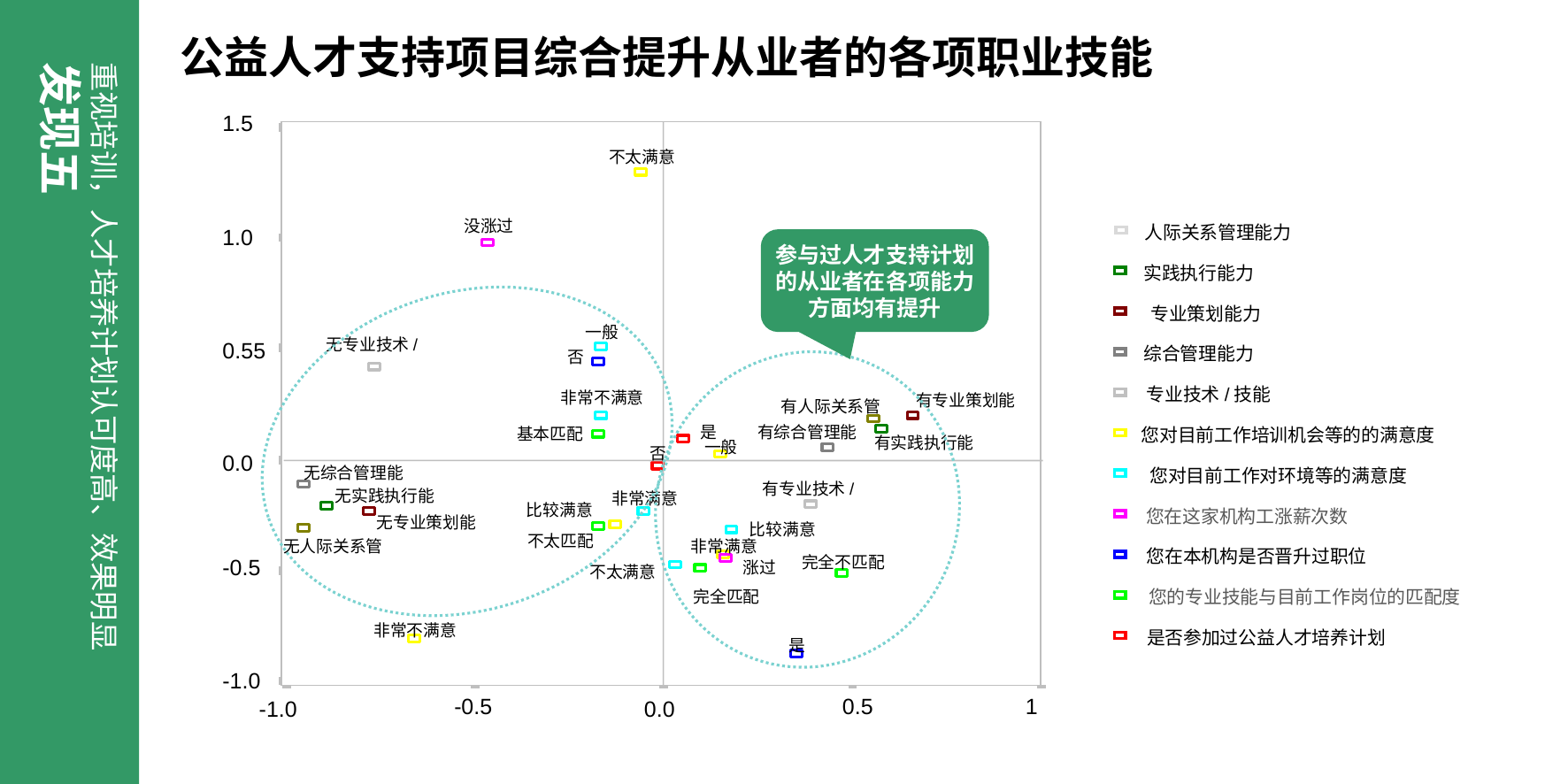

# 公益人才支持项目综合提升从业者的各项职业技能
重视培训，人才培养计划认可度高、效果明显发现五
1.5

 不太满意

 没涨过
1.0
参与过人才支持计划的从业者在各项能力方面均有提升

 一般

 一般
无专业技术/
0.55

 否

 非常不满意
有专业策划能
有人际关系管

有综合管理能
 是
 基本匹配

有实践执行能

 一般
 否

0.0

无综合管理能
有专业技术/
无实践执行能
 非常满意
 比较满意
无专业策划能
 比较满意
 不太匹配
无人际关系管
 非常满意
 完全不匹配
-0.5
 涨过
 不太满意
 完全匹配
 非常不满意
 是

-1.0
-0.5
0.5
1
0.0
-1.0
人际关系管理能力

实践执行能力

 专业策划能力

综合管理能力

 专业技术/技能

您对目前工作培训机会等的的满意度

 您对目前工作对环境等的满意度

您在这家机构工涨薪次数

您在本机构是否晋升过职位

您的专业技能与目前工作岗位的匹配度

是否参加过公益人才培养计划